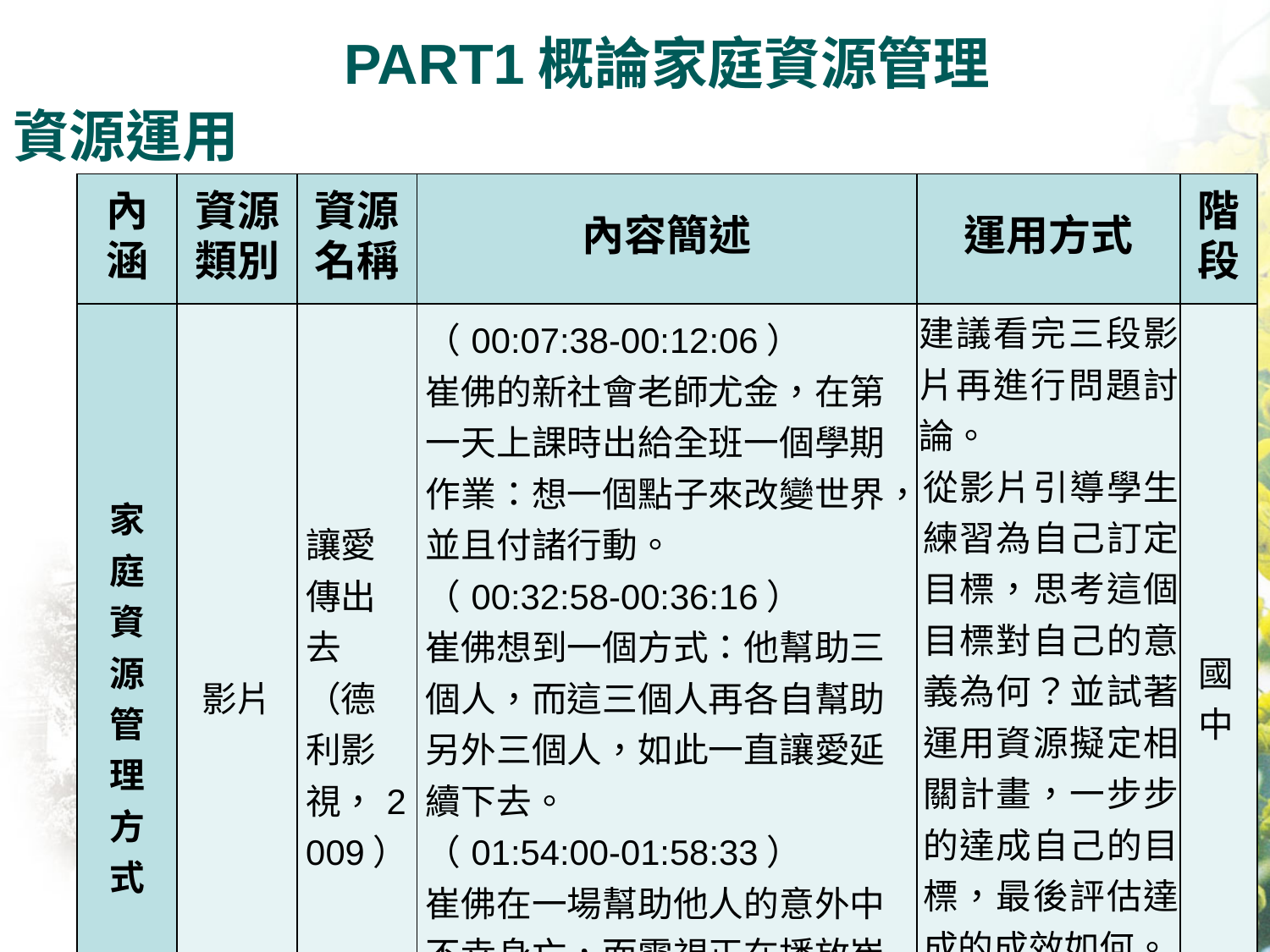

PART1概論家庭資源管理
資源運用
| 內涵 | 資源類別 | 資源名稱 | 內容簡述 | 運用方式 | 階段 |
| --- | --- | --- | --- | --- | --- |
| 家 庭 資 源 管 理 方 式 | 影片 | 讓愛傳出去（德利影視，2009） | （00:07:38-00:12:06） 崔佛的新社會老師尤金，在第一天上課時出給全班一個學期作業：想一個點子來改變世界，並且付諸行動。 （00:32:58-00:36:16） 崔佛想到一個方式：他幫助三個人，而這三個人再各自幫助另外三個人，如此一直讓愛延續下去。 （01:54:00-01:58:33） 崔佛在一場幫助他人的意外中不幸身亡，而電視正在播放崔佛受訪的影片，以致於人們都前來悼念他。 | 建議看完三段影片再進行問題討論。 從影片引導學生練習為自己訂定目標，思考這個目標對自己的意義為何？並試著運用資源擬定相關計畫，一步步的達成自己的目標，最後評估達成的成效如何。 | 國中 |